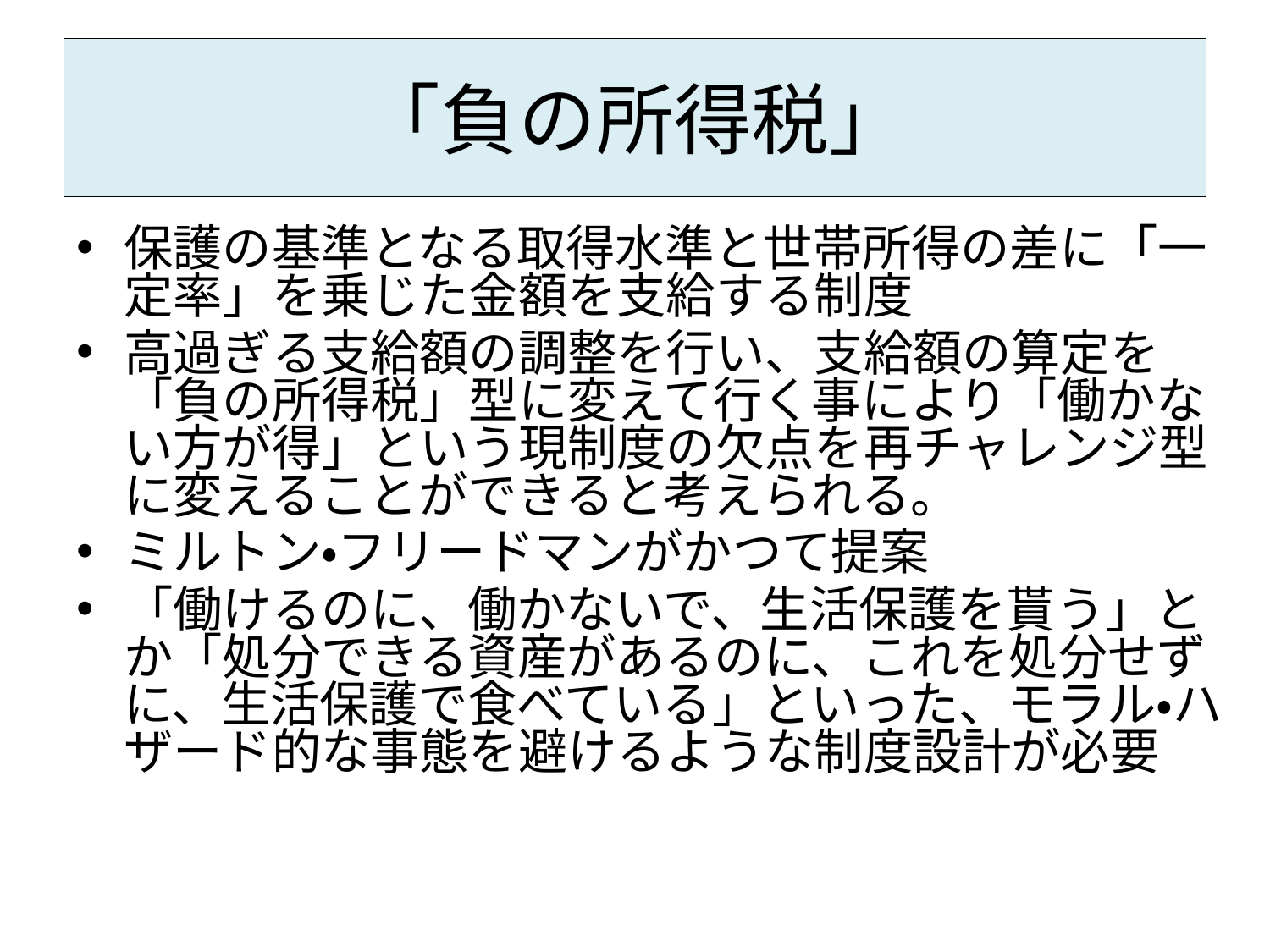

# 「負の所得税」
保護の基準となる取得水準と世帯所得の差に「一定率」を乗じた金額を支給する制度
高過ぎる支給額の調整を行い、支給額の算定を「負の所得税」型に変えて行く事により「働かない方が得」という現制度の欠点を再チャレンジ型に変えることができると考えられる。
ミルトン・フリードマンがかつて提案
「働けるのに、働かないで、生活保護を貰う」とか「処分できる資産があるのに、これを処分せずに、生活保護で食べている」といった、モラル・ハザード的な事態を避けるような制度設計が必要